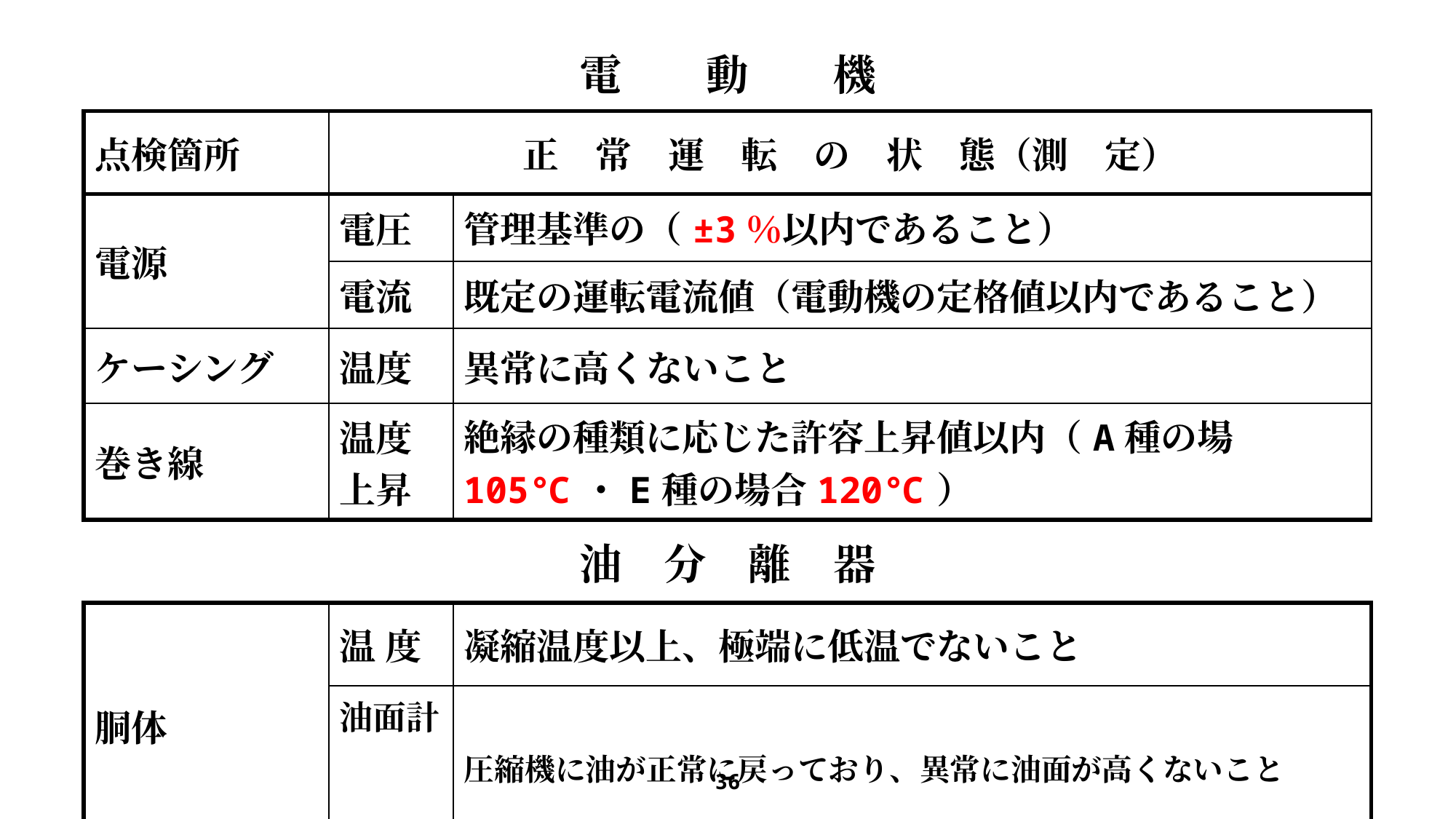

| 電　　動　　機 |  |  |
| --- | --- | --- |
| 点検箇所 | 正　常　運　転　の　状　態（測　定） |  |
| 電源 | 電圧 | 管理基準の（±3％以内であること） |
|  | 電流 | 既定の運転電流値（電動機の定格値以内であること） |
| ケーシング | 温度 | 異常に高くないこと |
| 巻き線 | 温度 上昇 | 絶縁の種類に応じた許容上昇値以内（A種の場105℃・E種の場合120℃） |
| 油　分　離　器 |  |  |
| 胴体 | 温 度 | 凝縮温度以上、極端に低温でないこと |
|  | 油面計 | 圧縮機に油が正常に戻っており、異常に油面が高くないこと |
36